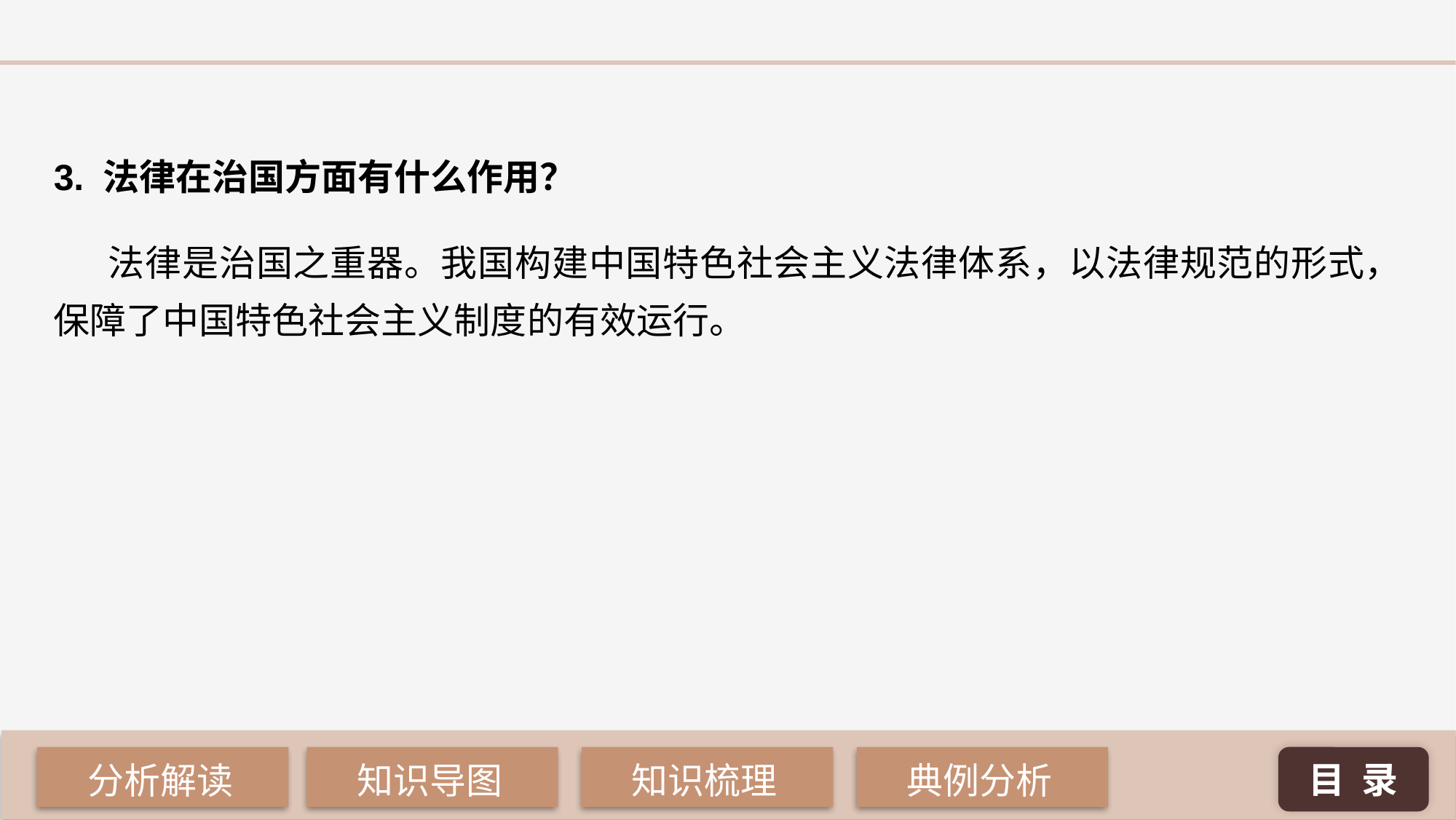

3. 法律在治国方面有什么作用？
法律是治国之重器。我国构建中国特色社会主义法律体系，以法律规范的形式，保障了中国特色社会主义制度的有效运行。